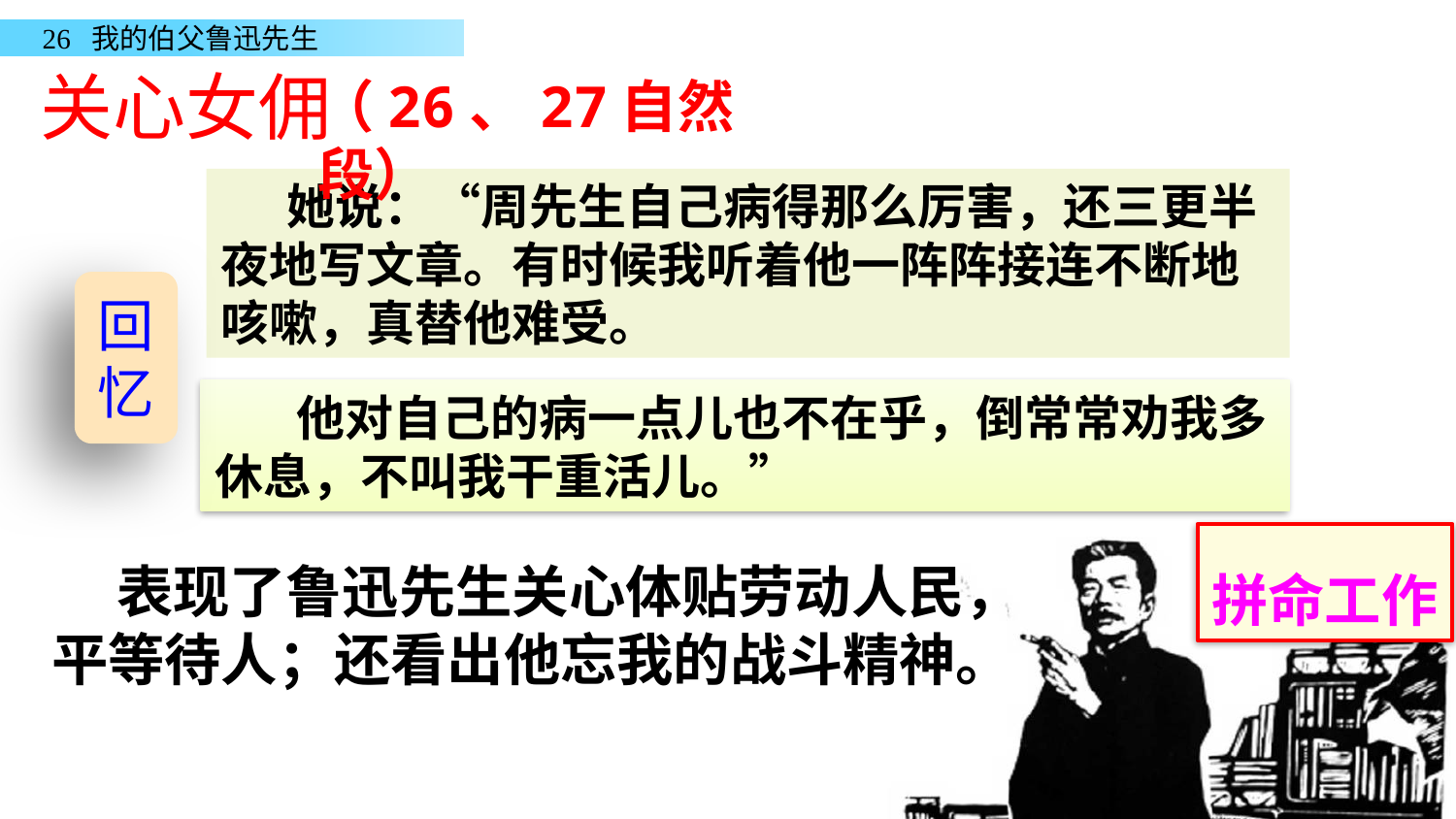

关心女佣
（26、27自然段）
       她说：“周先生自己病得那么厉害，还三更半夜地写文章。有时候我听着他一阵阵接连不断地咳嗽，真替他难受。
回忆
        他对自己的病一点儿也不在乎，倒常常劝我多休息，不叫我干重活儿。”
拼命工作
    表现了鲁迅先生关心体贴劳动人民，
平等待人；还看出他忘我的战斗精神。